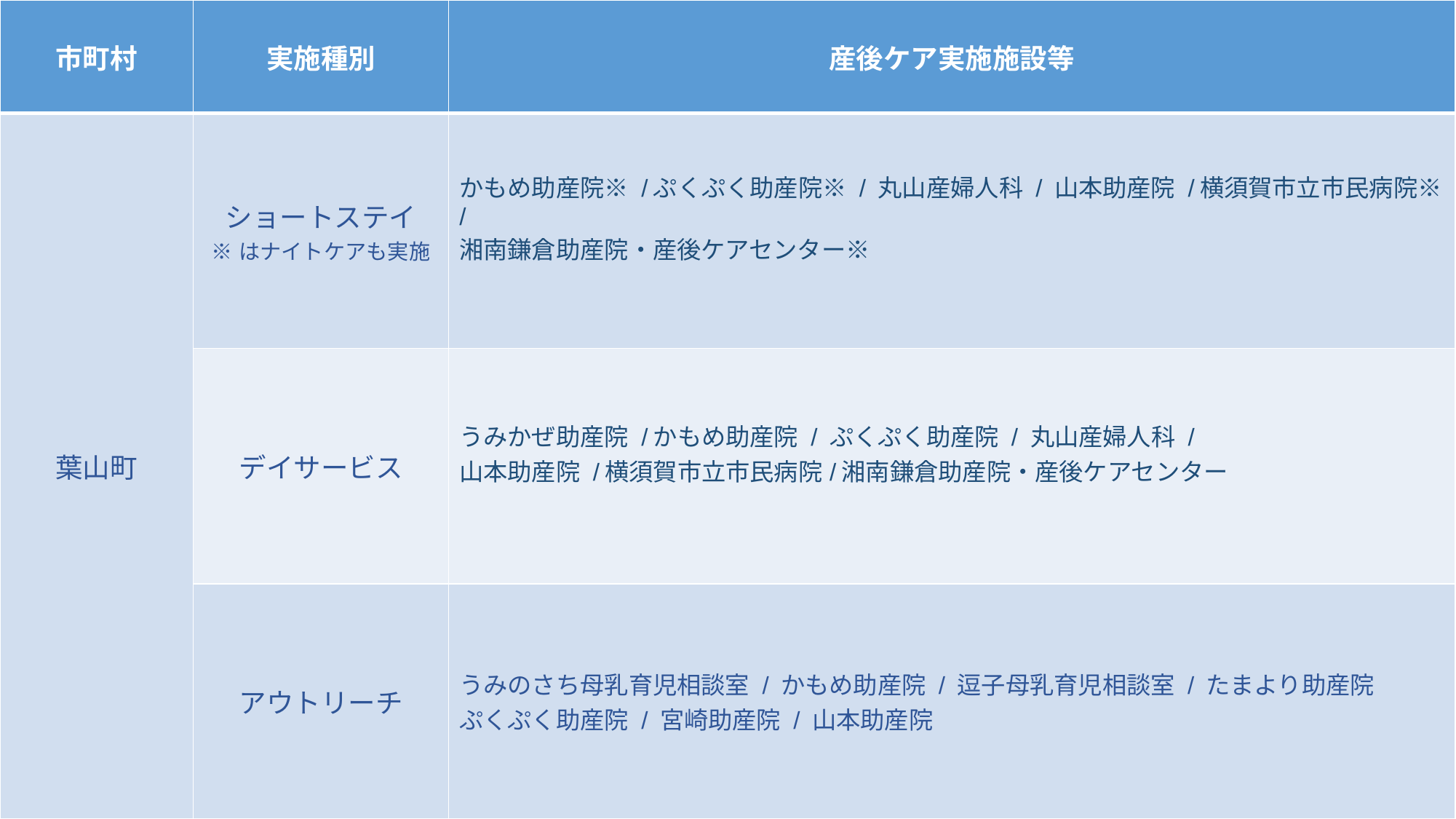

| 市町村 | 実施種別 | 産後ケア実施施設等 |
| --- | --- | --- |
| 葉山町 | ショートステイ ※はナイトケアも実施 | かもめ助産院※ /ぷくぷく助産院※ / 丸山産婦人科 / 山本助産院 /横須賀市立市民病院※/ 湘南鎌倉助産院・産後ケアセンター※ |
|  | デイサービス | うみかぜ助産院 /かもめ助産院 / ぷくぷく助産院 / 丸山産婦人科 / 山本助産院 /横須賀市立市民病院/湘南鎌倉助産院・産後ケアセンター |
|  | アウトリーチ | うみのさち母乳育児相談室 / かもめ助産院 / 逗子母乳育児相談室 / たまより助産院 ぷくぷく助産院 / 宮崎助産院 / 山本助産院 |